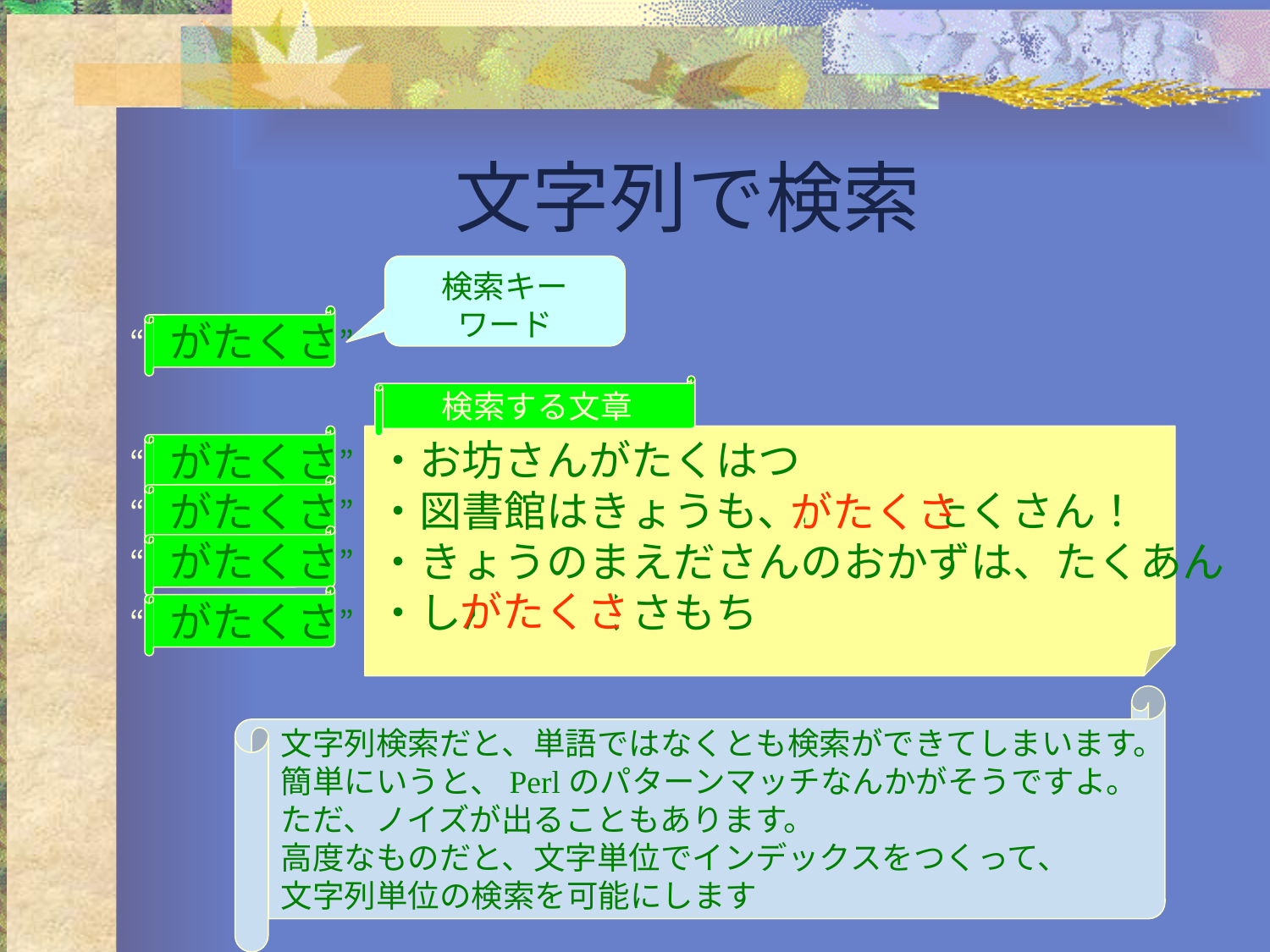

# 文字列で検索
検索キー
ワード
“がたくさ”
検索する文章
“がたくさ”
・お坊さんがたくはつ
・図書館はきょうも、お客がたくさん！
・きょうのまえださんのおかずは、たくあん
・しんがたくさもち
“がたくさ”
がたくさ
“がたくさ”
“がたくさ”
がたくさ
文字列検索だと、単語ではなくとも検索ができてしまいます。
簡単にいうと、Perlのパターンマッチなんかがそうですよ。
ただ、ノイズが出ることもあります。
高度なものだと、文字単位でインデックスをつくって、
文字列単位の検索を可能にします